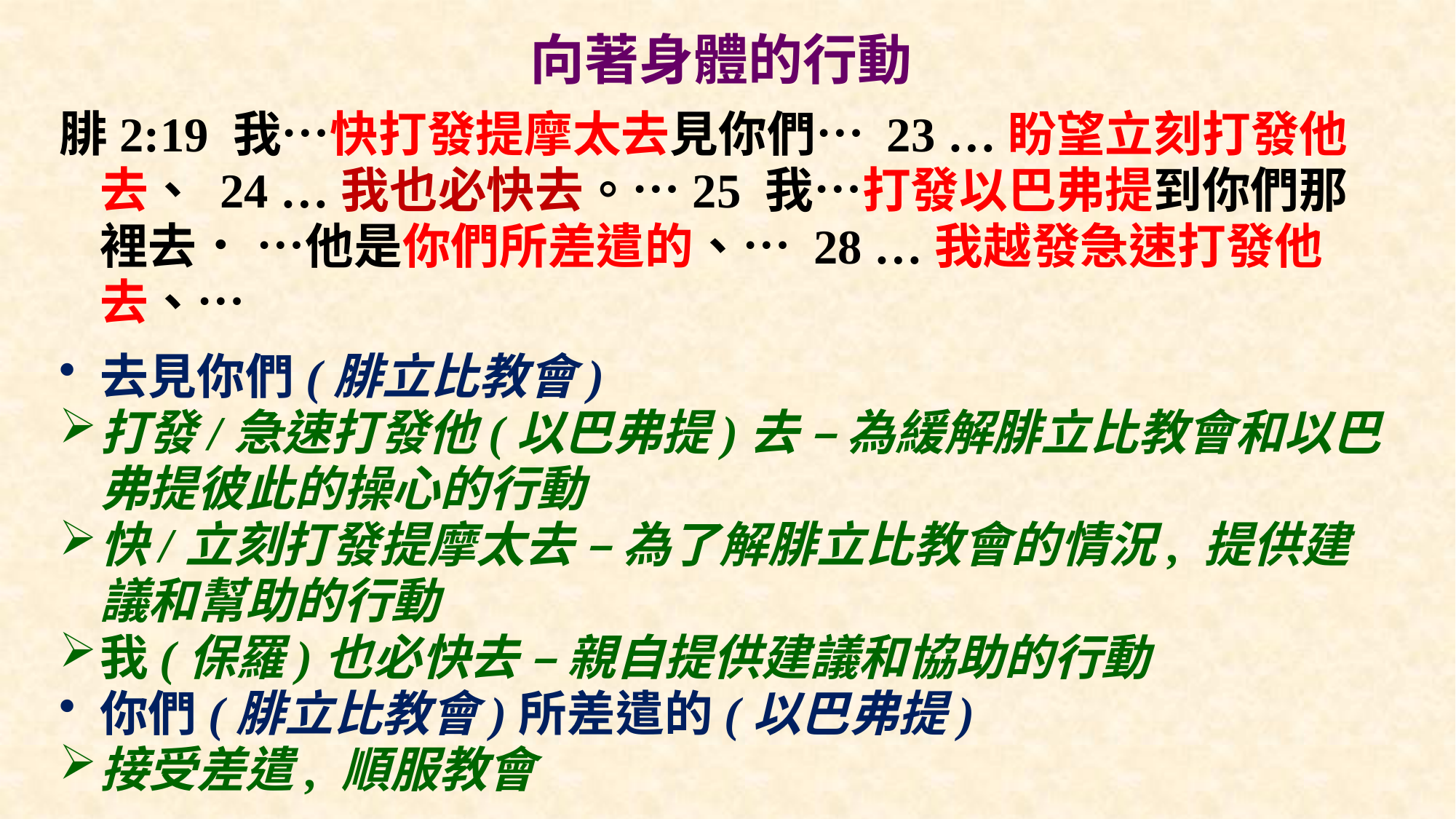

# 向著身體的行動
腓2:19 我…快打發提摩太去見你們… 23 …盼望立刻打發他去、 24 …我也必快去。…25 我…打發以巴弗提到你們那裡去． …他是你們所差遣的、… 28 …我越發急速打發他去、…
去見你們(腓立比教會)
打發/急速打發他(以巴弗提)去 – 為緩解腓立比教會和以巴弗提彼此的操心的行動
快/立刻打發提摩太去 – 為了解腓立比教會的情況, 提供建議和幫助的行動
我(保羅)也必快去 – 親自提供建議和協助的行動
你們(腓立比教會)所差遣的(以巴弗提)
接受差遣, 順服教會